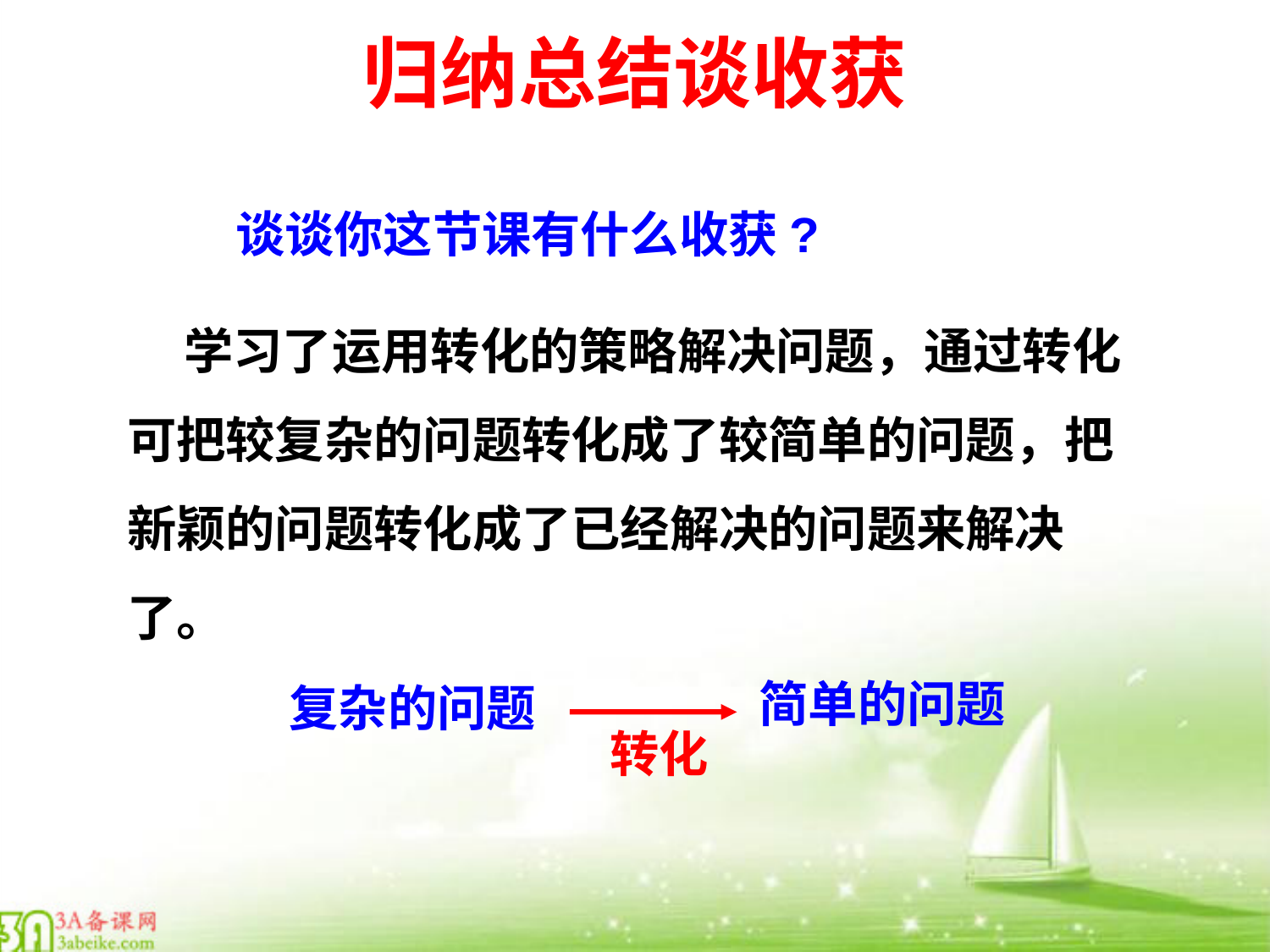

# 归纳总结谈收获
谈谈你这节课有什么收获?
    学习了运用转化的策略解决问题，通过转化可把较复杂的问题转化成了较简单的问题，把新颖的问题转化成了已经解决的问题来解决了。
简单的问题
复杂的问题

转化